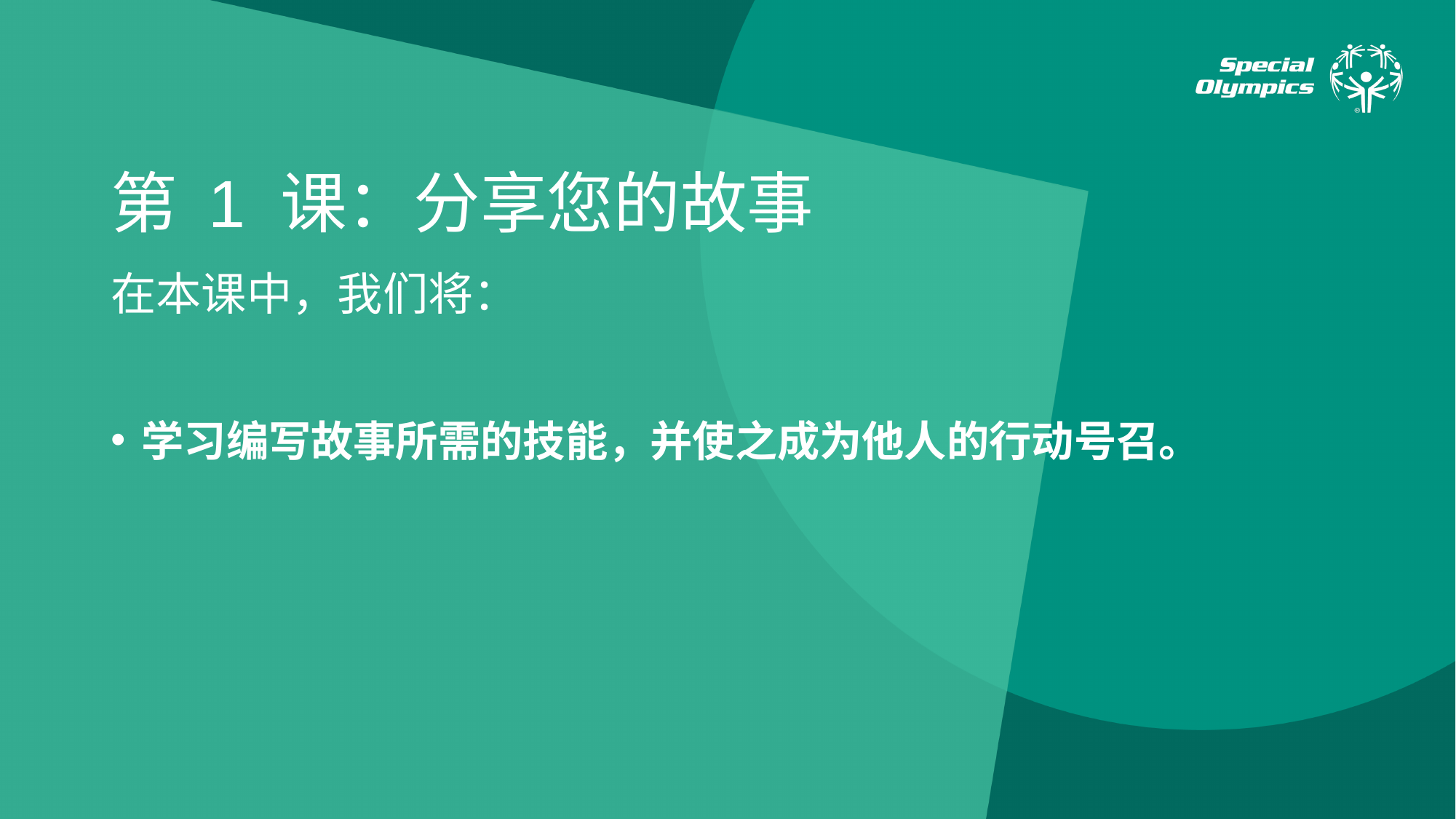

# 第 1 课：分享您的故事
在本课中，我们将：
学习编写故事所需的技能，并使之成为他人的行动号召。